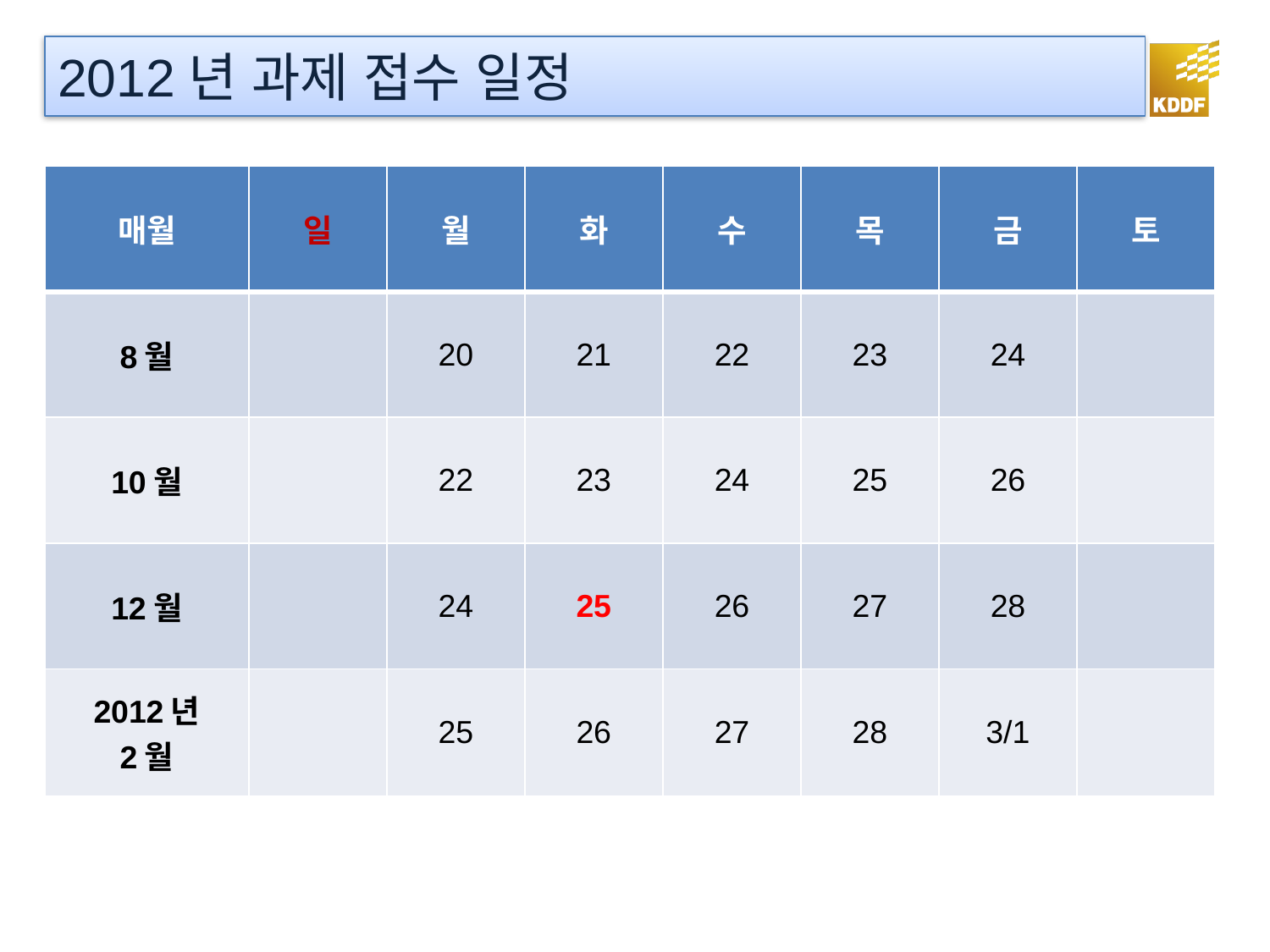

# 2012년 과제 접수 일정
| 매월 | 일 | 월 | 화 | 수 | 목 | 금 | 토 |
| --- | --- | --- | --- | --- | --- | --- | --- |
| 8월 |  | 20 | 21 | 22 | 23 | 24 |  |
| 10월 |  | 22 | 23 | 24 | 25 | 26 |  |
| 12월 |  | 24 | 25 | 26 | 27 | 28 |  |
| 2012년 2월 |  | 25 | 26 | 27 | 28 | 3/1 |  |